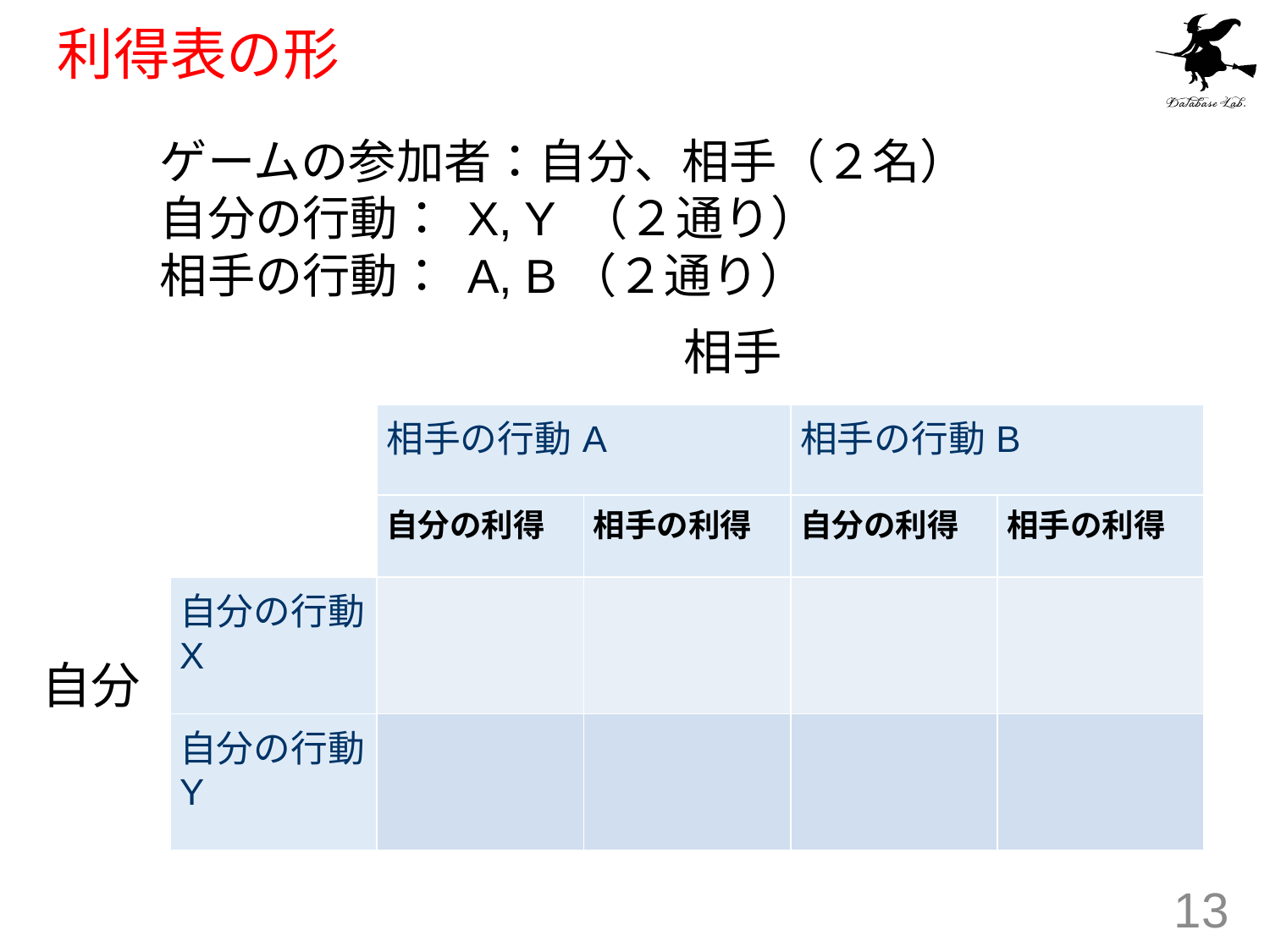

# 利得表の形
ゲームの参加者：自分、相手（２名）
自分の行動： X, Y （２通り）
相手の行動： A, B（２通り）
相手
|  | 相手の行動A |  | 相手の行動B |  |
| --- | --- | --- | --- | --- |
|  | 自分の利得 | 相手の利得 | 自分の利得 | 相手の利得 |
| 自分の行動X |  |  |  |  |
| 自分の行動Y |  |  |  |  |
自分
13